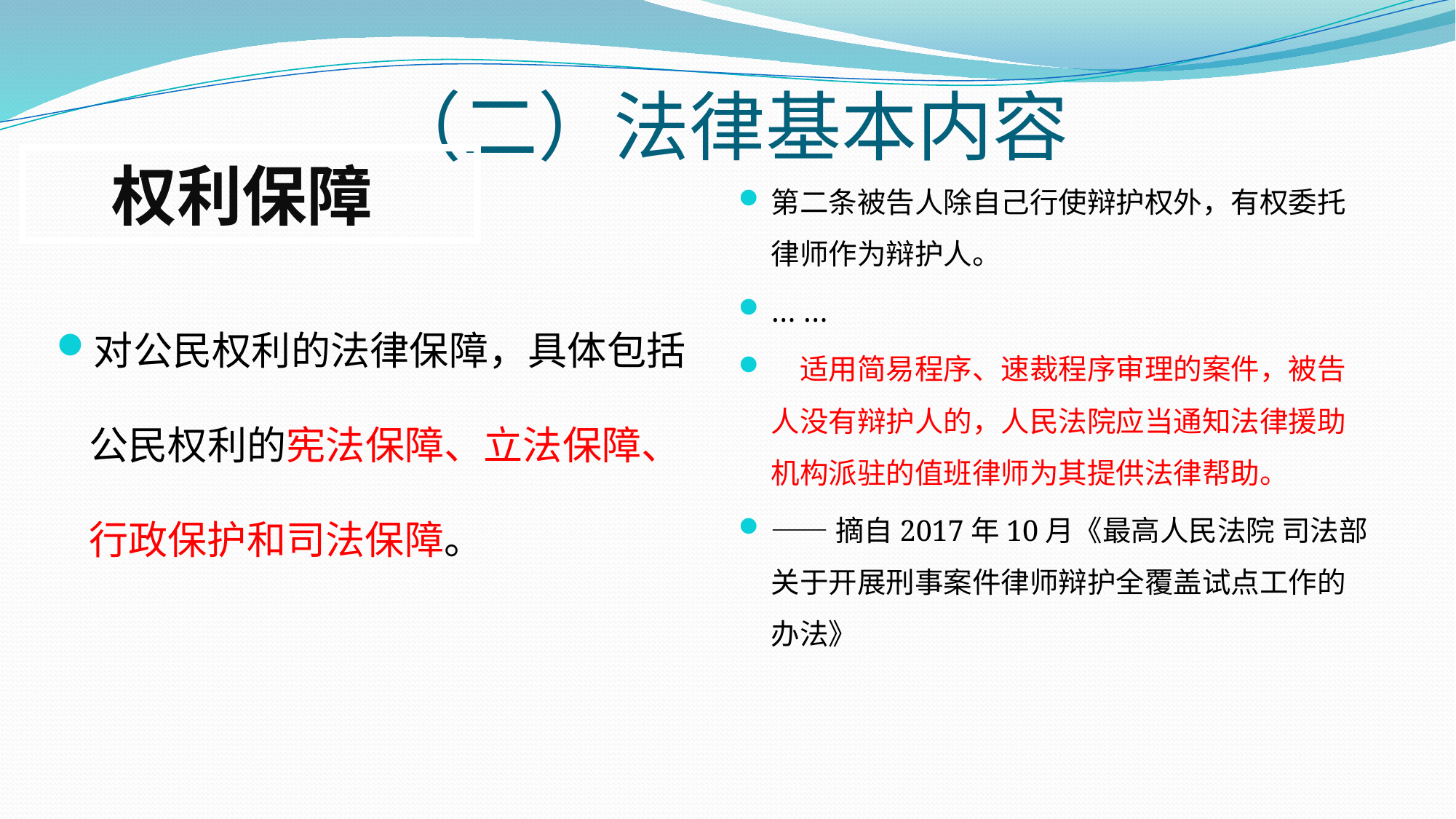

# （二）法律基本内容
    权利保障
第二条被告人除自己行使辩护权外，有权委托律师作为辩护人。
… …
　适用简易程序、速裁程序审理的案件，被告人没有辩护人的，人民法院应当通知法律援助机构派驻的值班律师为其提供法律帮助。
——摘自2017年10月《最高人民法院 司法部 关于开展刑事案件律师辩护全覆盖试点工作的办法》

对公民权利的法律保障，具体包括公民权利的宪法保障、立法保障、行政保护和司法保障。